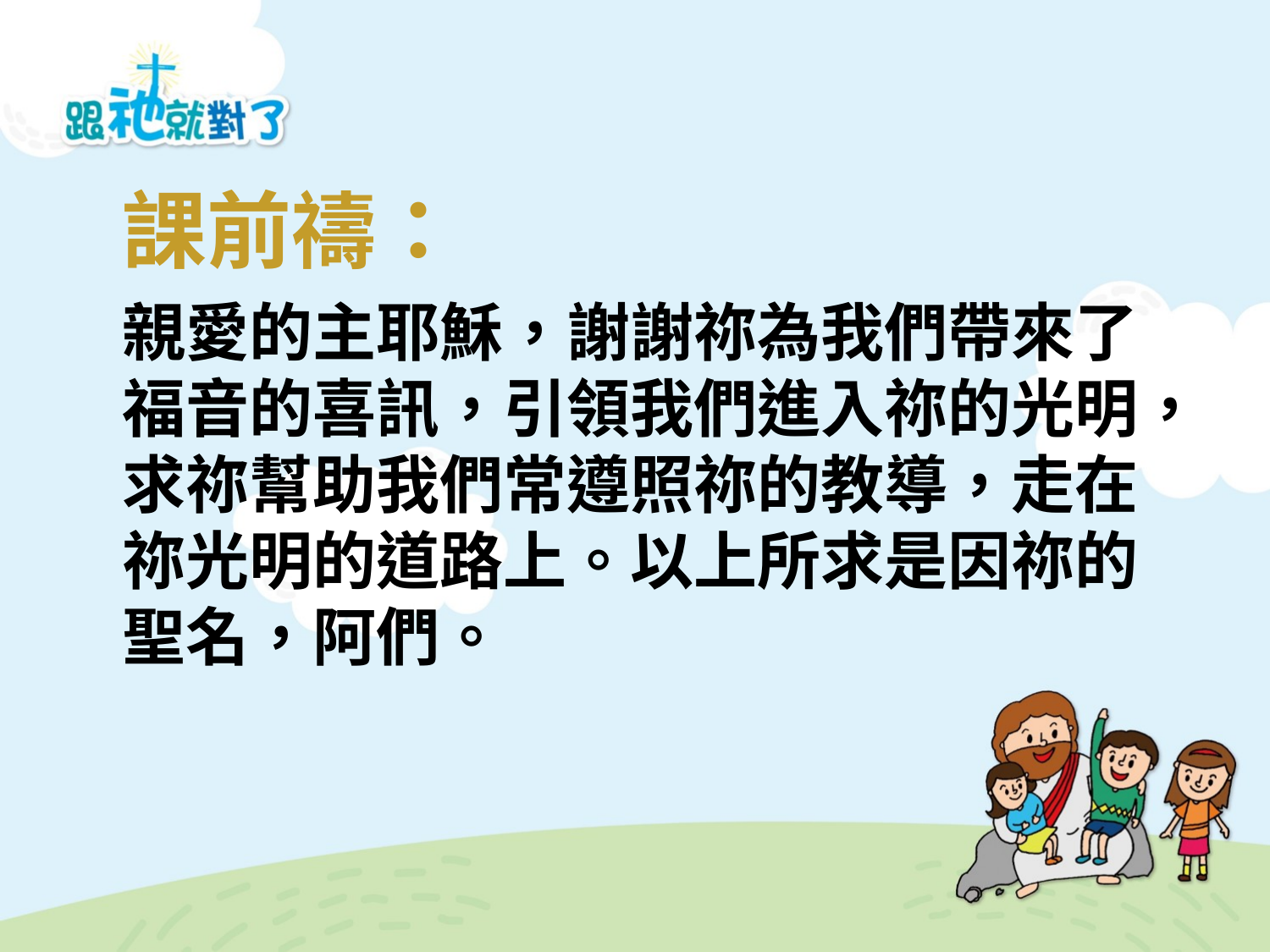

課前禱：
親愛的主耶穌，謝謝祢為我們帶來了福音的喜訊，引領我們進入祢的光明，求祢幫助我們常遵照祢的教導，走在祢光明的道路上。以上所求是因祢的聖名，阿們。